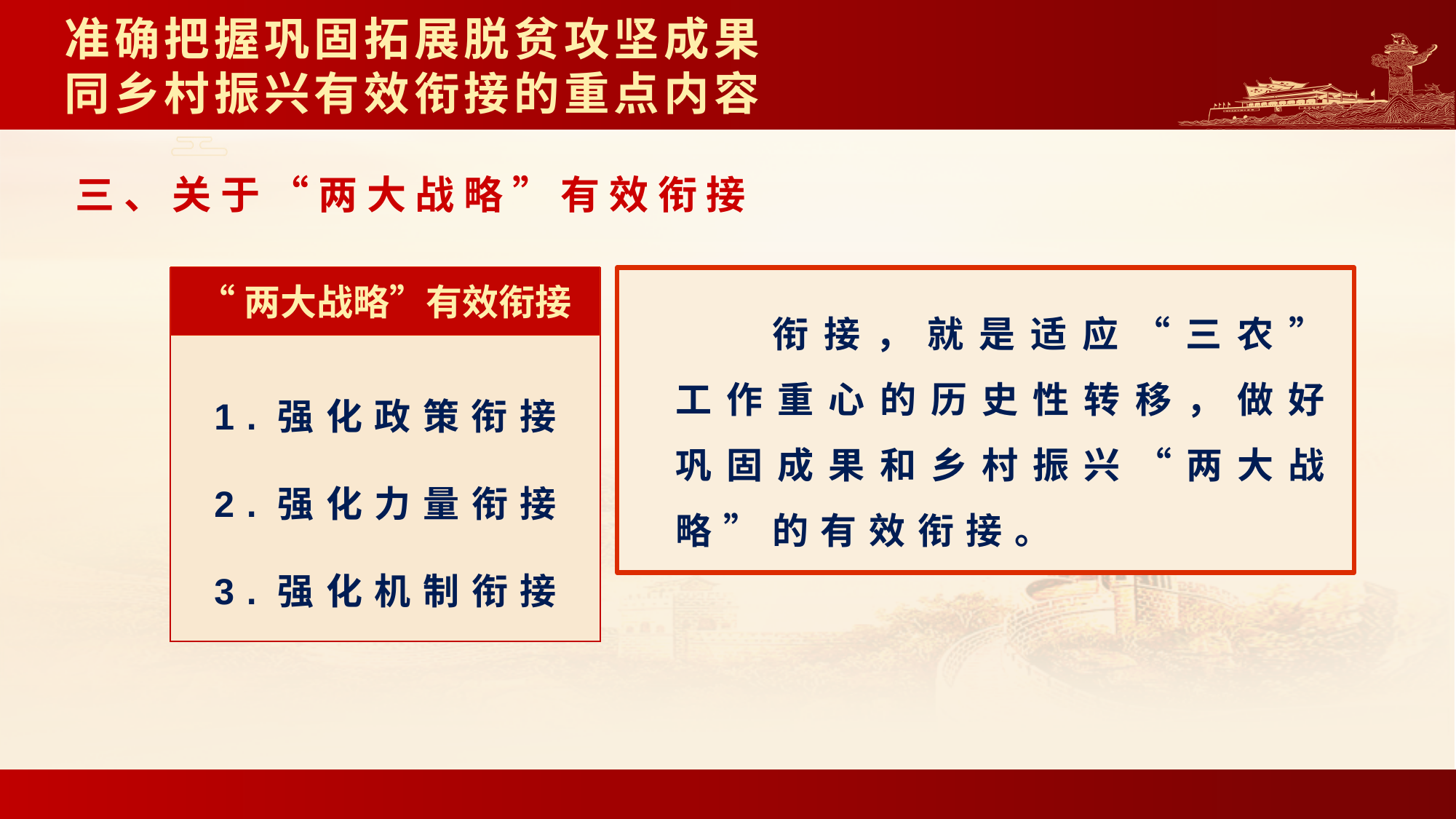

# 准确把握巩固拓展脱贫攻坚成果 同乡村振兴有效衔接的重点内容
三、关于“两大战略”有效衔接
“两大战略”有效衔接

1.强化政策衔接
2.强化力量衔接
3.强化机制衔接
衔接，就是适应“三农”工作重心的历史性转移，做好巩固成果和乡村振兴“两大战略”的有效衔接。